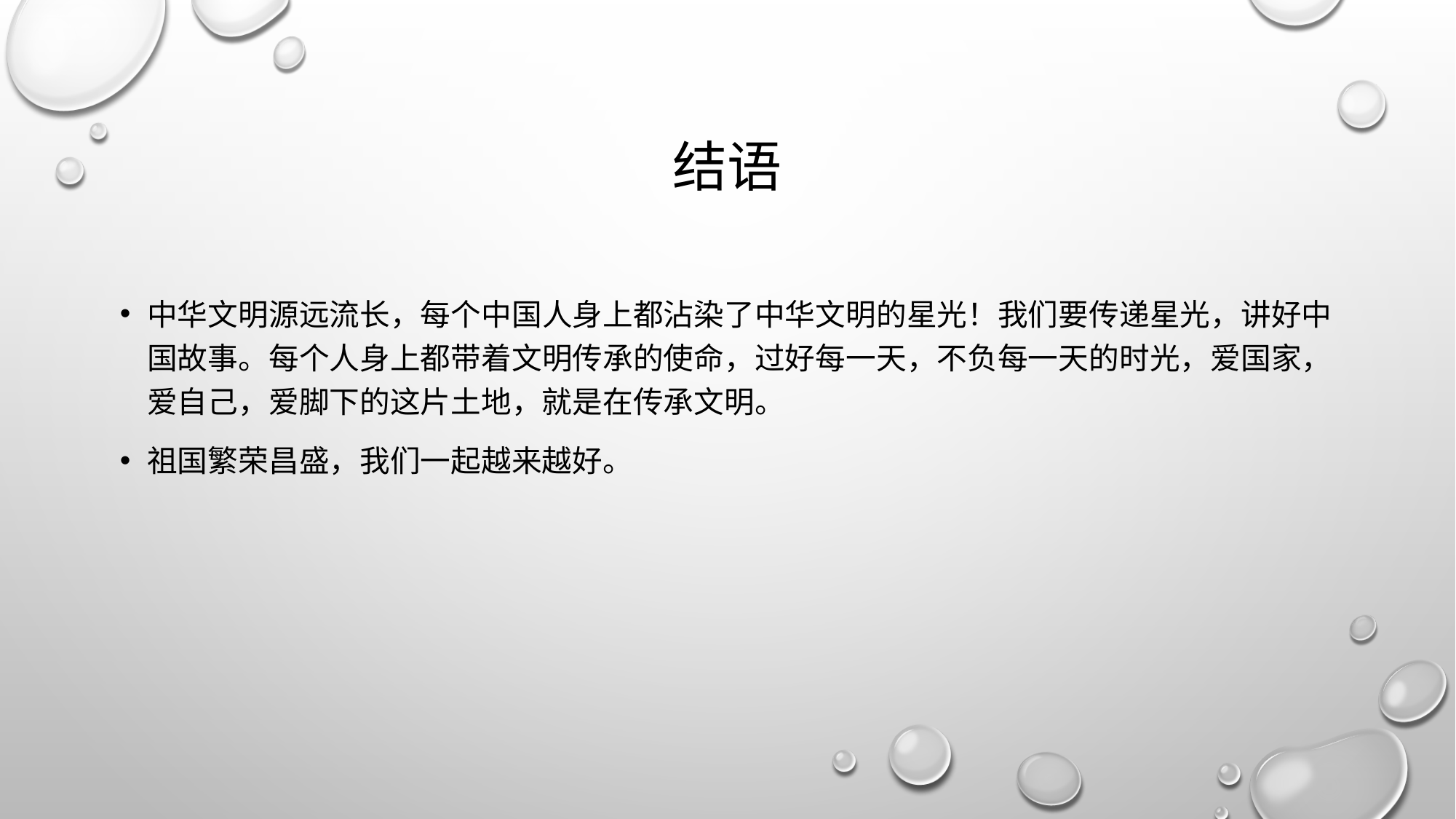

# 结语
中华文明源远流长，每个中国人身上都沾染了中华文明的星光！我们要传递星光，讲好中国故事。每个人身上都带着文明传承的使命，过好每一天，不负每一天的时光，爱国家，爱自己，爱脚下的这片土地，就是在传承文明。
祖国繁荣昌盛，我们一起越来越好。